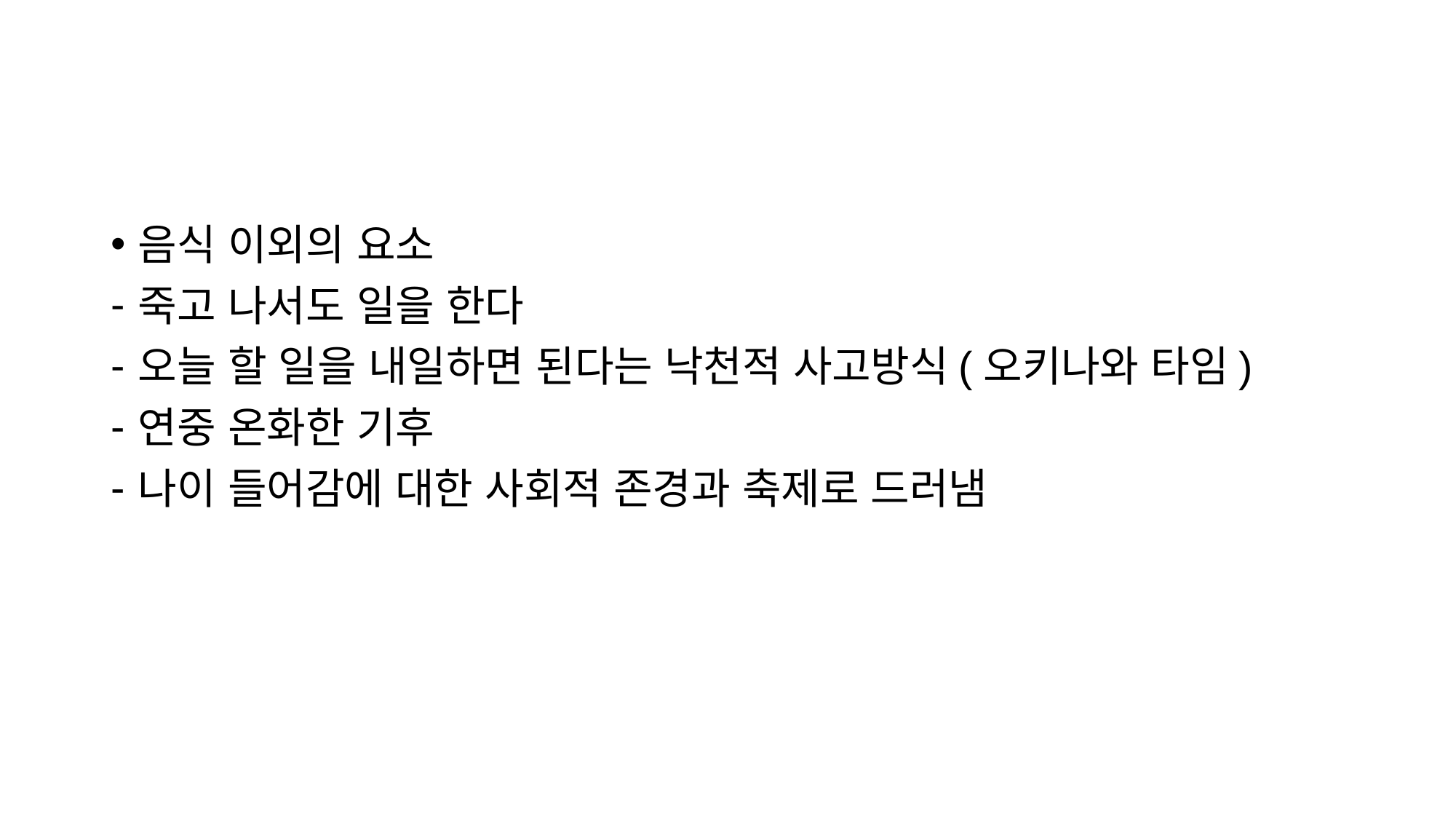

#
음식 이외의 요소
죽고 나서도 일을 한다
오늘 할 일을 내일하면 된다는 낙천적 사고방식(오키나와 타임)
연중 온화한 기후
나이 들어감에 대한 사회적 존경과 축제로 드러냄